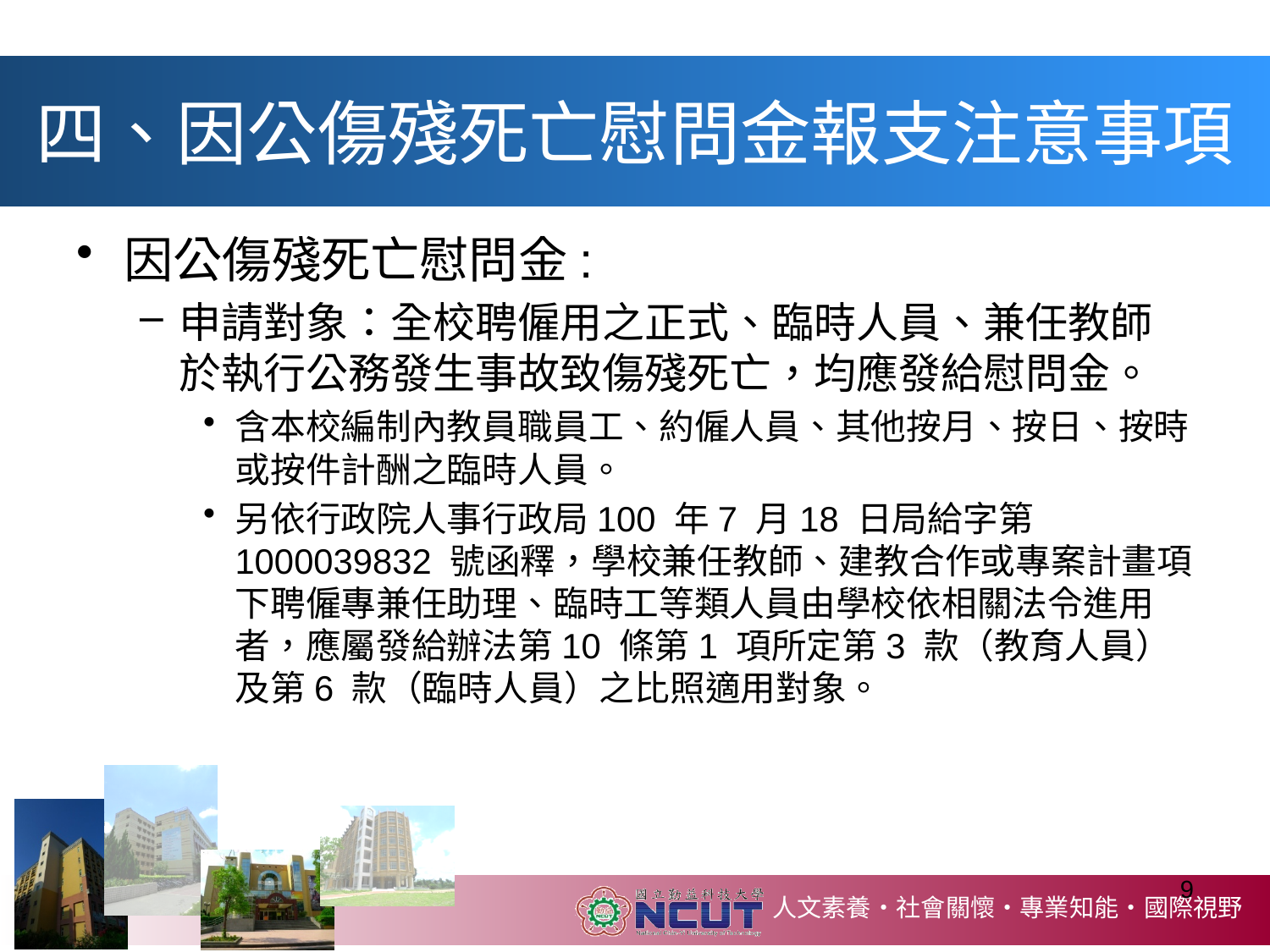

# 四、因公傷殘死亡慰問金報支注意事項
因公傷殘死亡慰問金:
申請對象：全校聘僱用之正式、臨時人員、兼任教師於執行公務發生事故致傷殘死亡，均應發給慰問金。
含本校編制內教員職員工、約僱人員、其他按月、按日、按時或按件計酬之臨時人員。
另依行政院人事行政局100 年7 月18 日局給字第1000039832 號函釋，學校兼任教師、建教合作或專案計畫項下聘僱專兼任助理、臨時工等類人員由學校依相關法令進用者，應屬發給辦法第10 條第1 項所定第3 款（教育人員）及第6 款（臨時人員）之比照適用對象。
9